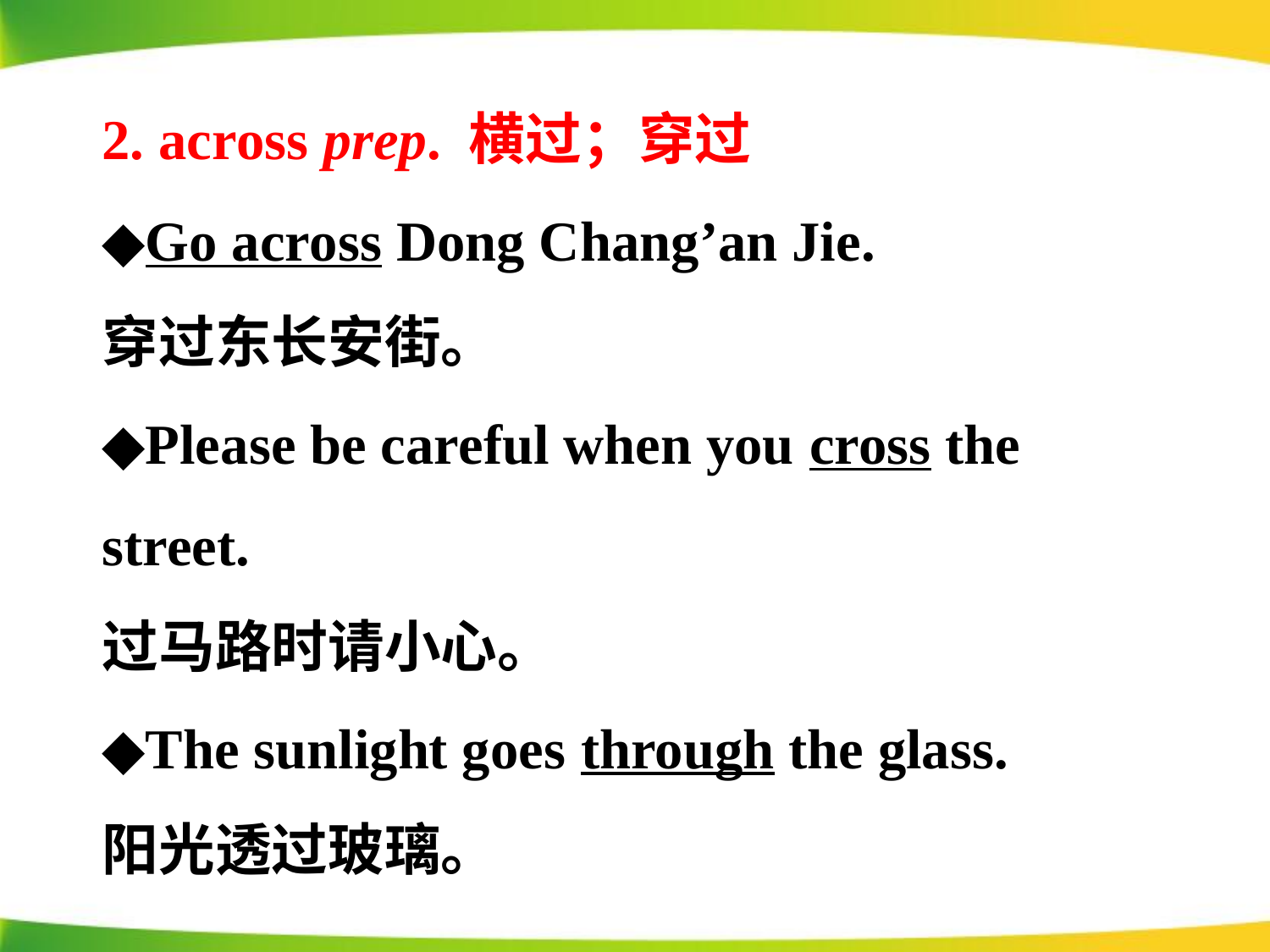

2. across prep. 横过；穿过
◆Go across Dong Chang’an Jie.
穿过东长安街。
◆Please be careful when you cross the street.
过马路时请小心。
◆The sunlight goes through the glass.
阳光透过玻璃。